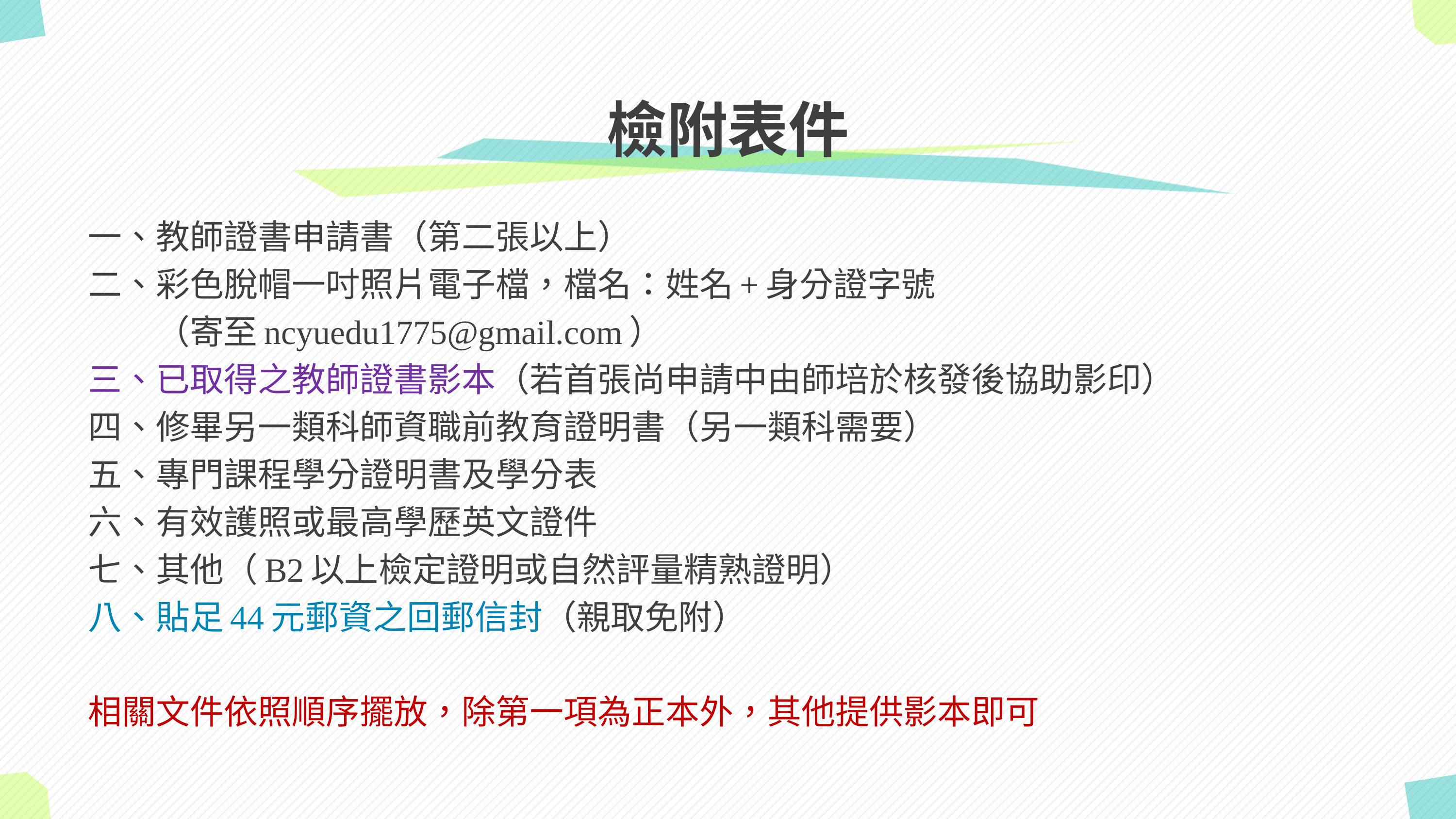

# 檢附表件
一、教師證書申請書（第二張以上）
二、彩色脫帽一吋照片電子檔，檔名：姓名+身分證字號
        （寄至ncyuedu1775@gmail.com）
三、已取得之教師證書影本（若首張尚申請中由師培於核發後協助影印）
四、修畢另一類科師資職前教育證明書（另一類科需要）
五、專門課程學分證明書及學分表
六、有效護照或最高學歷英文證件
七、其他（B2以上檢定證明或自然評量精熟證明）
八、貼足44元郵資之回郵信封（親取免附）

相關文件依照順序擺放，除第一項為正本外，其他提供影本即可